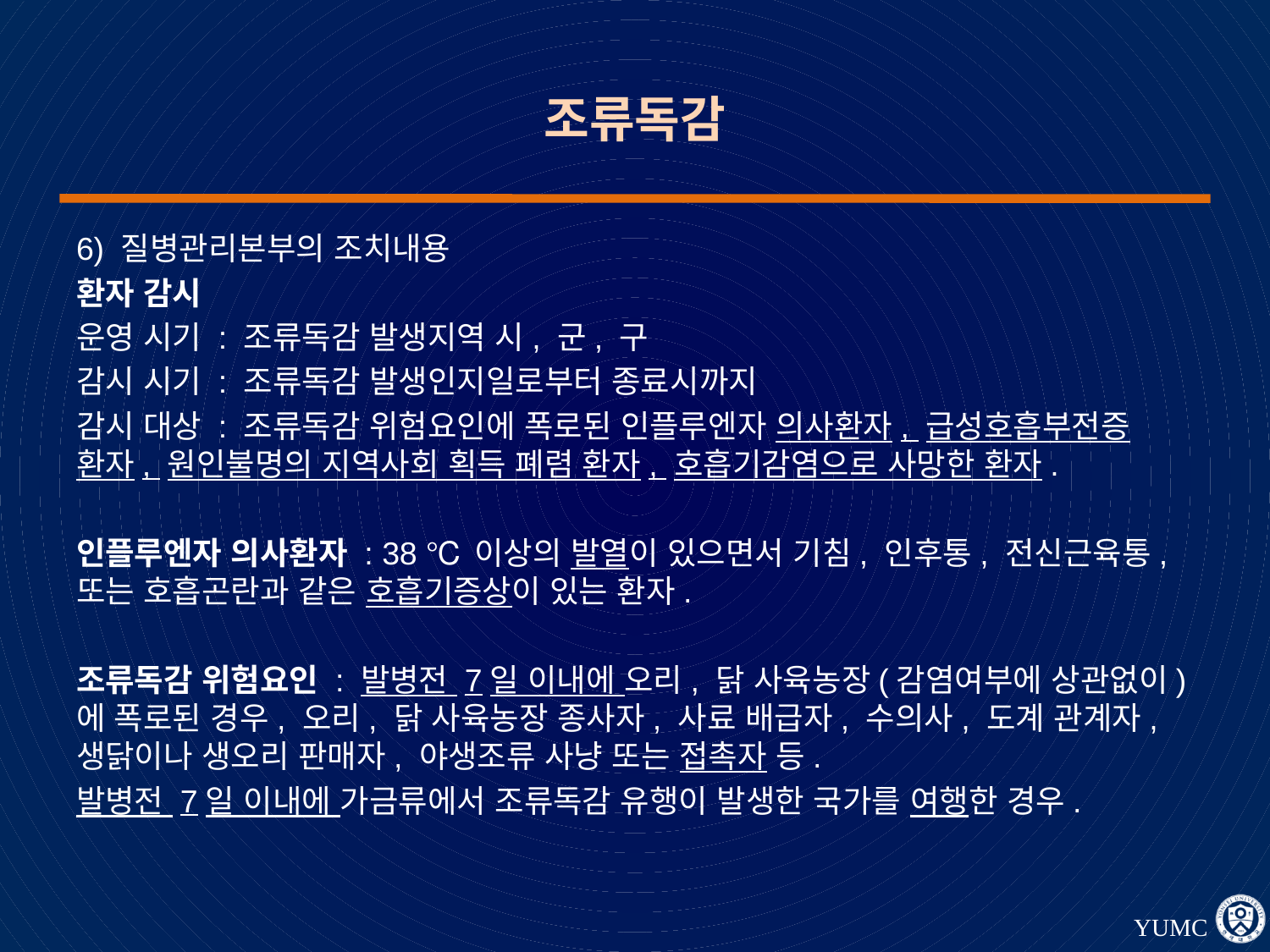

# 조류독감
6) 질병관리본부의 조치내용
환자 감시
운영 시기 : 조류독감 발생지역 시, 군, 구
감시 시기 : 조류독감 발생인지일로부터 종료시까지
감시 대상 : 조류독감 위험요인에 폭로된 인플루엔자 의사환자, 급성호흡부전증 환자, 원인불명의 지역사회 획득 폐렴 환자, 호흡기감염으로 사망한 환자.

인플루엔자 의사환자 : 38 ℃ 이상의 발열이 있으면서 기침, 인후통, 전신근육통, 또는 호흡곤란과 같은 호흡기증상이 있는 환자.

조류독감 위험요인 : 발병전 7일 이내에 오리, 닭 사육농장(감염여부에 상관없이)에 폭로된 경우, 오리, 닭 사육농장 종사자, 사료 배급자, 수의사, 도계 관계자, 생닭이나 생오리 판매자, 야생조류 사냥 또는 접촉자 등.
발병전 7일 이내에 가금류에서 조류독감 유행이 발생한 국가를 여행한 경우.